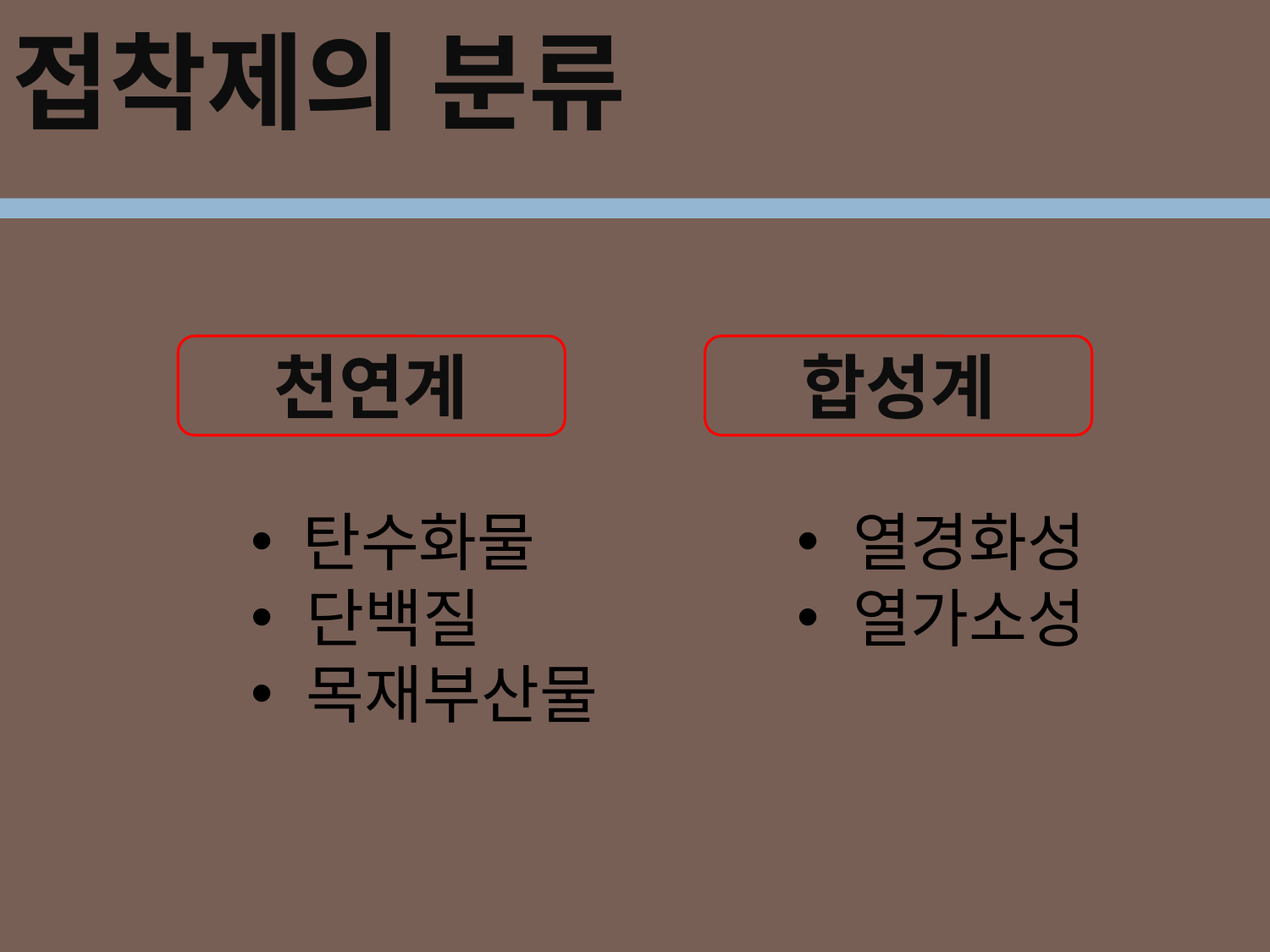

# 접착제의 분류

천연계
합성계
 탄수화물
 단백질
 목재부산물
 열경화성
 열가소성